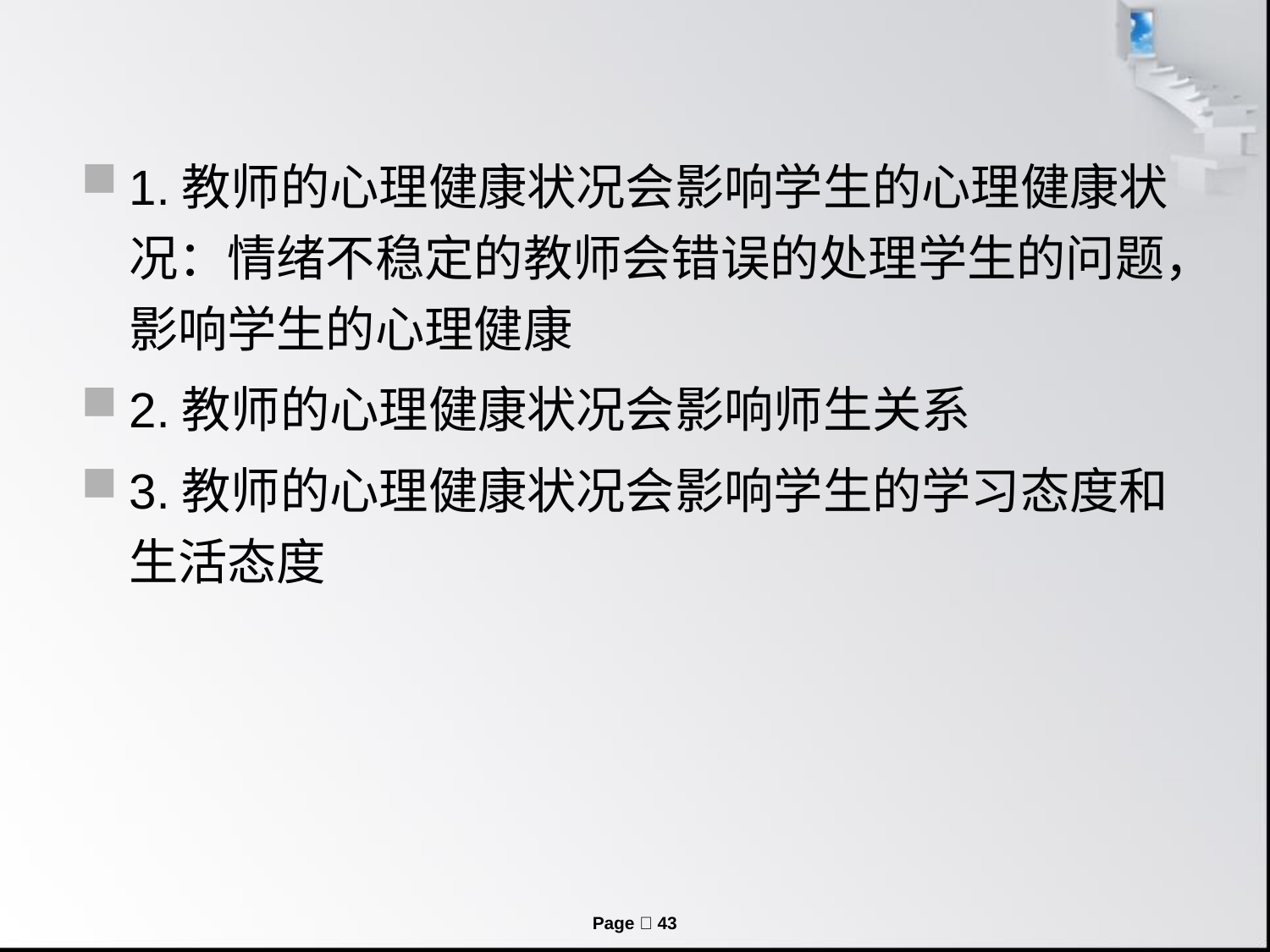

1.教师的心理健康状况会影响学生的心理健康状况：情绪不稳定的教师会错误的处理学生的问题，影响学生的心理健康
2.教师的心理健康状况会影响师生关系
3.教师的心理健康状况会影响学生的学习态度和生活态度